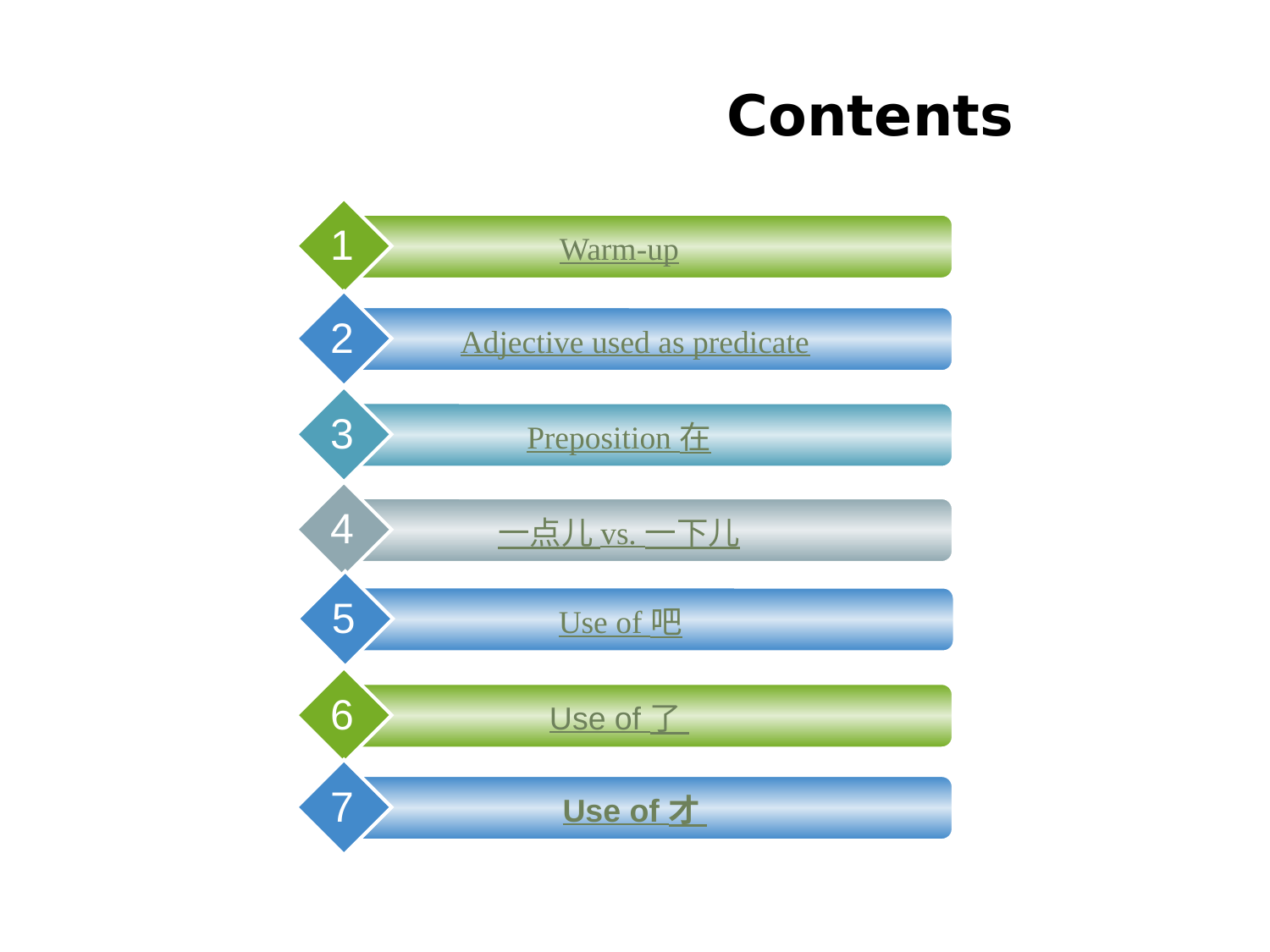

# Contents

1

Warm-up

2

Adjective used as predicate

3

Preposition 在

4

一点儿 vs. 一下儿

5

Use of 吧

6

Use of 了

7

Use of 才